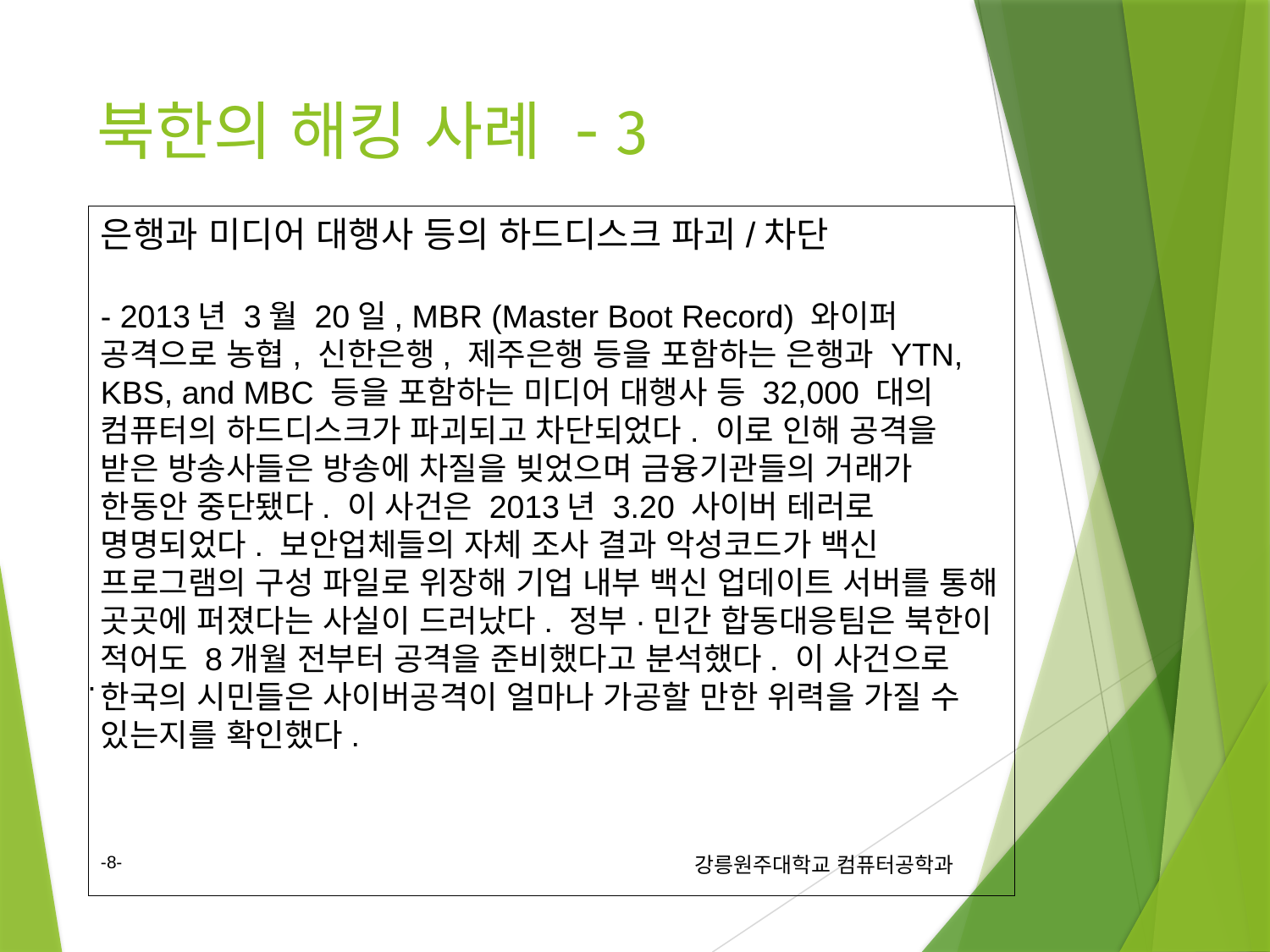

# 북한의 해킹 사례 - 3

은행과 미디어 대행사 등의 하드디스크 파괴/차단

- 2013년 3월 20일, MBR (Master Boot Record) 와이퍼 공격으로 농협, 신한은행, 제주은행 등을 포함하는 은행과 YTN, KBS, and MBC 등을 포함하는 미디어 대행사 등 32,000 대의 컴퓨터의 하드디스크가 파괴되고 차단되었다. 이로 인해 공격을 받은 방송사들은 방송에 차질을 빚었으며 금융기관들의 거래가 한동안 중단됐다. 이 사건은 2013년 3.20 사이버 테러로 명명되었다. 보안업체들의 자체 조사 결과 악성코드가 백신 프로그램의 구성 파일로 위장해 기업 내부 백신 업데이트 서버를 통해 곳곳에 퍼졌다는 사실이 드러났다. 정부·민간 합동대응팀은 북한이 적어도 8개월 전부터 공격을 준비했다고 분석했다. 이 사건으로 한국의 시민들은 사이버공격이 얼마나 가공할 만한 위력을 가질 수 있는지를 확인했다.
.
8
강릉원주대학교 컴퓨터공학과